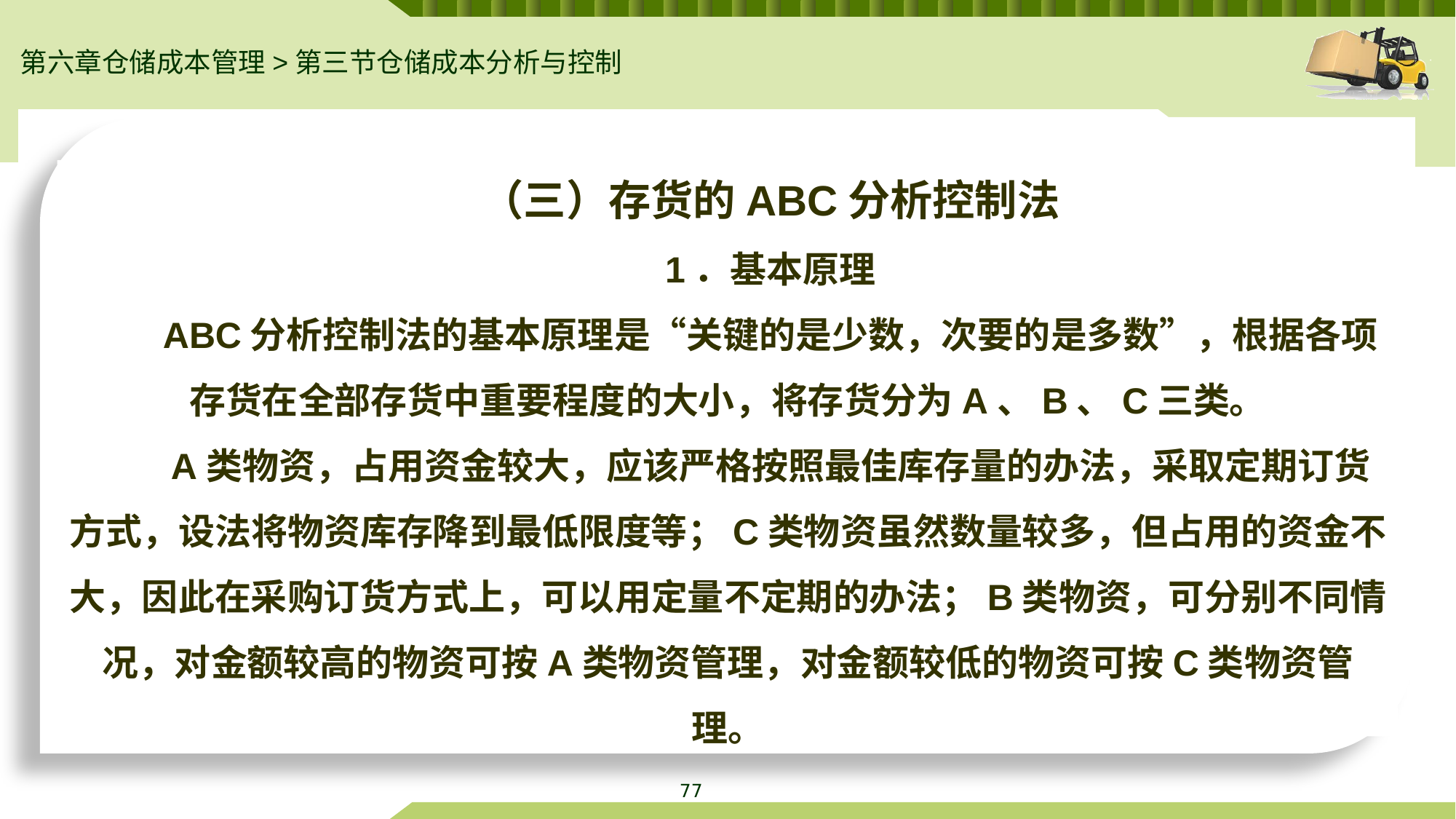

第六章仓储成本管理>第三节仓储成本分析与控制
（三）存货的ABC分析控制法
1．基本原理
ABC分析控制法的基本原理是“关键的是少数，次要的是多数”，根据各项存货在全部存货中重要程度的大小，将存货分为A、B、C三类。
A类物资，占用资金较大，应该严格按照最佳库存量的办法，采取定期订货方式，设法将物资库存降到最低限度等；C类物资虽然数量较多，但占用的资金不大，因此在采购订货方式上，可以用定量不定期的办法；B类物资，可分别不同情况，对金额较高的物资可按A类物资管理，对金额较低的物资可按C类物资管理。